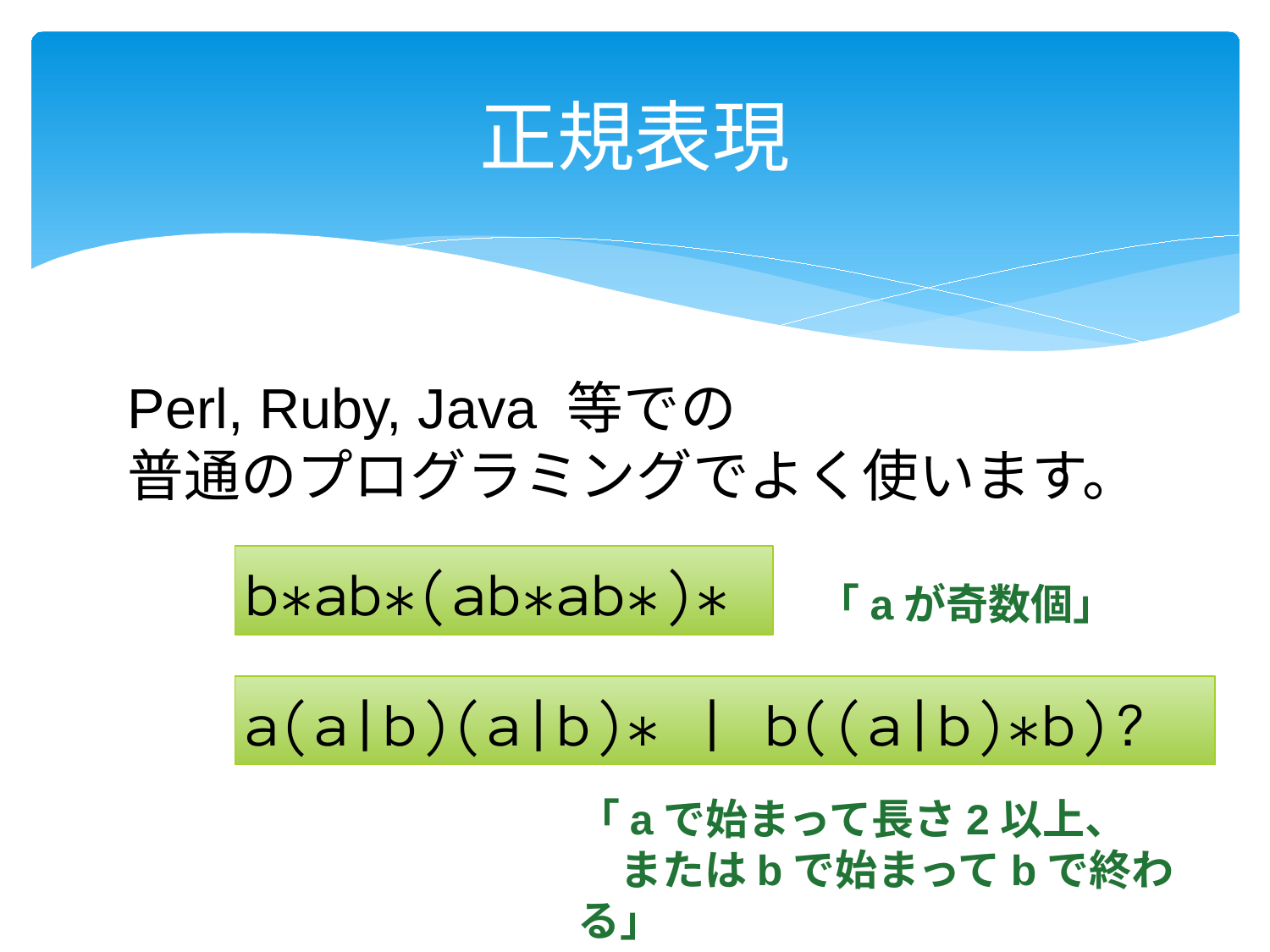

# 正規表現
Perl, Ruby, Java 等での
普通のプログラミングでよく使います。
b*ab*(ab*ab*)*
「aが奇数個」
a(a|b)(a|b)* | b((a|b)*b)?
「aで始まって長さ2以上、
　またはbで始まってbで終わる」